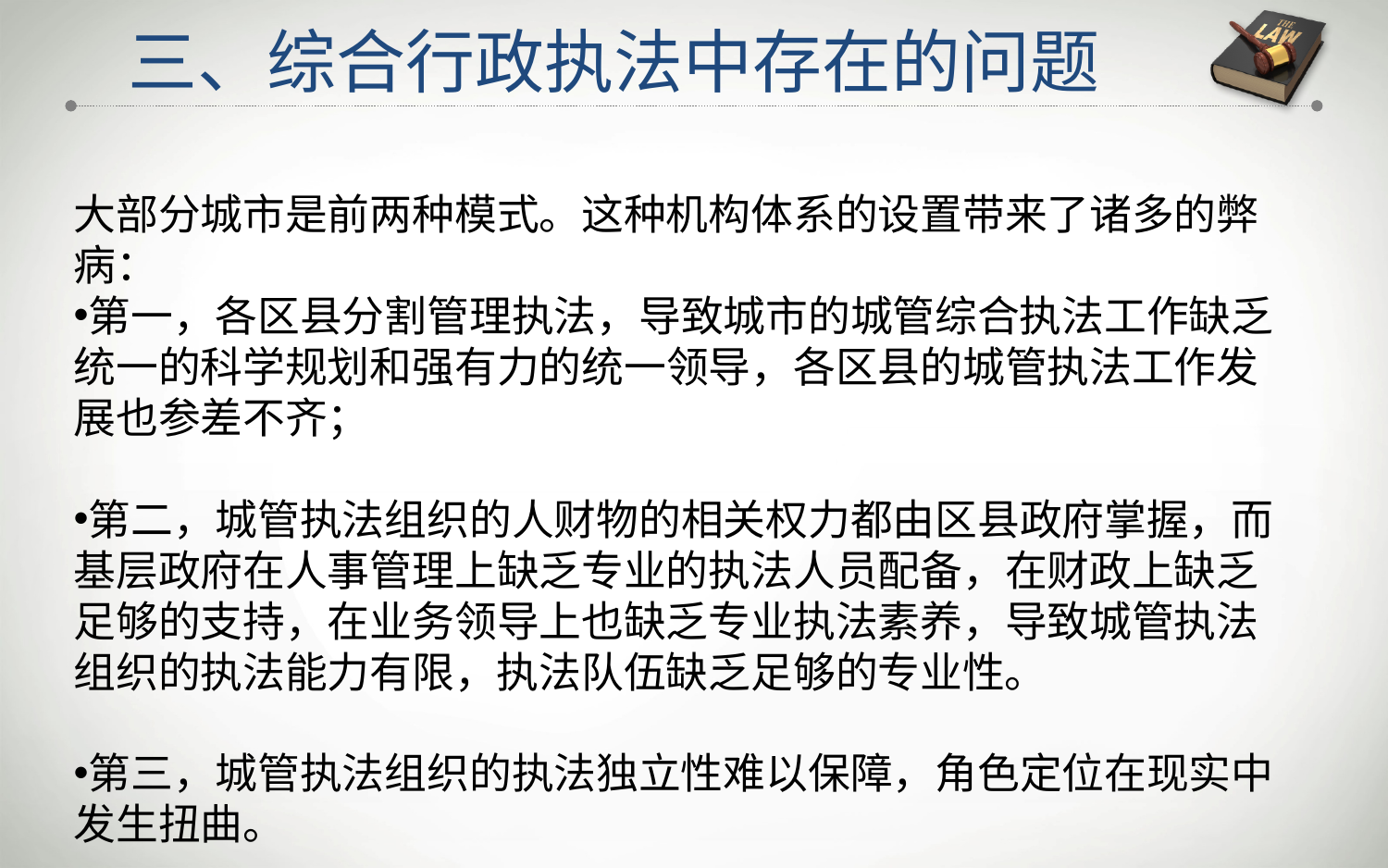

三、综合行政执法中存在的问题
大部分城市是前两种模式。这种机构体系的设置带来了诸多的弊病：
第一，各区县分割管理执法，导致城市的城管综合执法工作缺乏统一的科学规划和强有力的统一领导，各区县的城管执法工作发展也参差不齐；

第二，城管执法组织的人财物的相关权力都由区县政府掌握，而基层政府在人事管理上缺乏专业的执法人员配备，在财政上缺乏足够的支持，在业务领导上也缺乏专业执法素养，导致城管执法组织的执法能力有限，执法队伍缺乏足够的专业性。

第三，城管执法组织的执法独立性难以保障，角色定位在现实中发生扭曲。